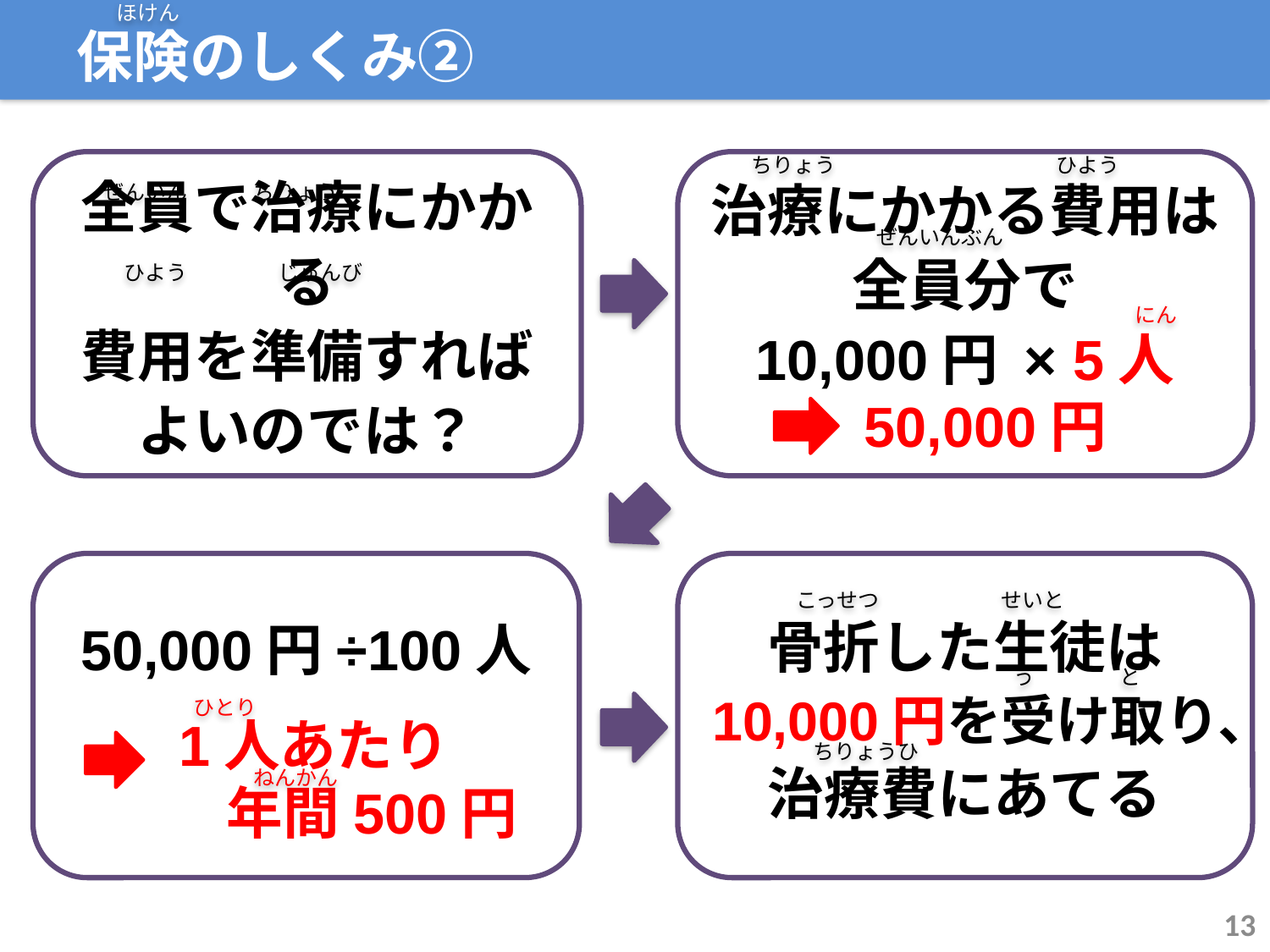

ほけん
保険のしくみ②
保険のしくみ②
ちりょう
ひよう

全員で治療にかかる
費用を準備すれば
よいのでは？

治療にかかる費用は
全員分で
10,000円 × 5人

ぜんいん
ちりょう
ぜんいんぶん
ひよう
じゅんび

にん
50,000円

50,000円÷100人

骨折した生徒は
10,000円を受け取り、
治療費にあてる
こっせつ
せいと
う
と
ひとり

1人あたり
年間500円
ちりょうひ

ねんかん
13